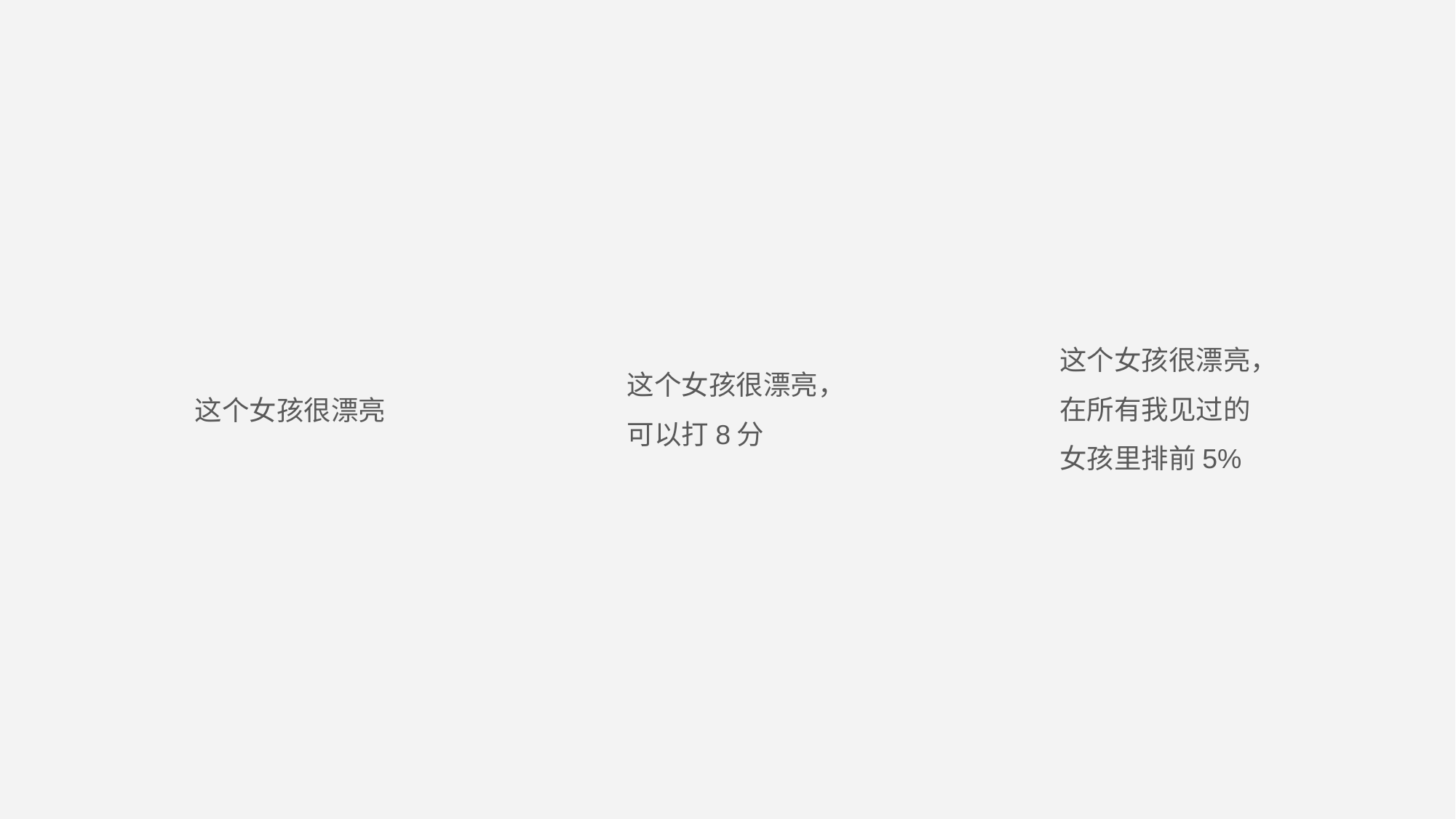

这个女孩很漂亮，
在所有我见过的女孩里排前5%
这个女孩很漂亮，
可以打8分
这个女孩很漂亮